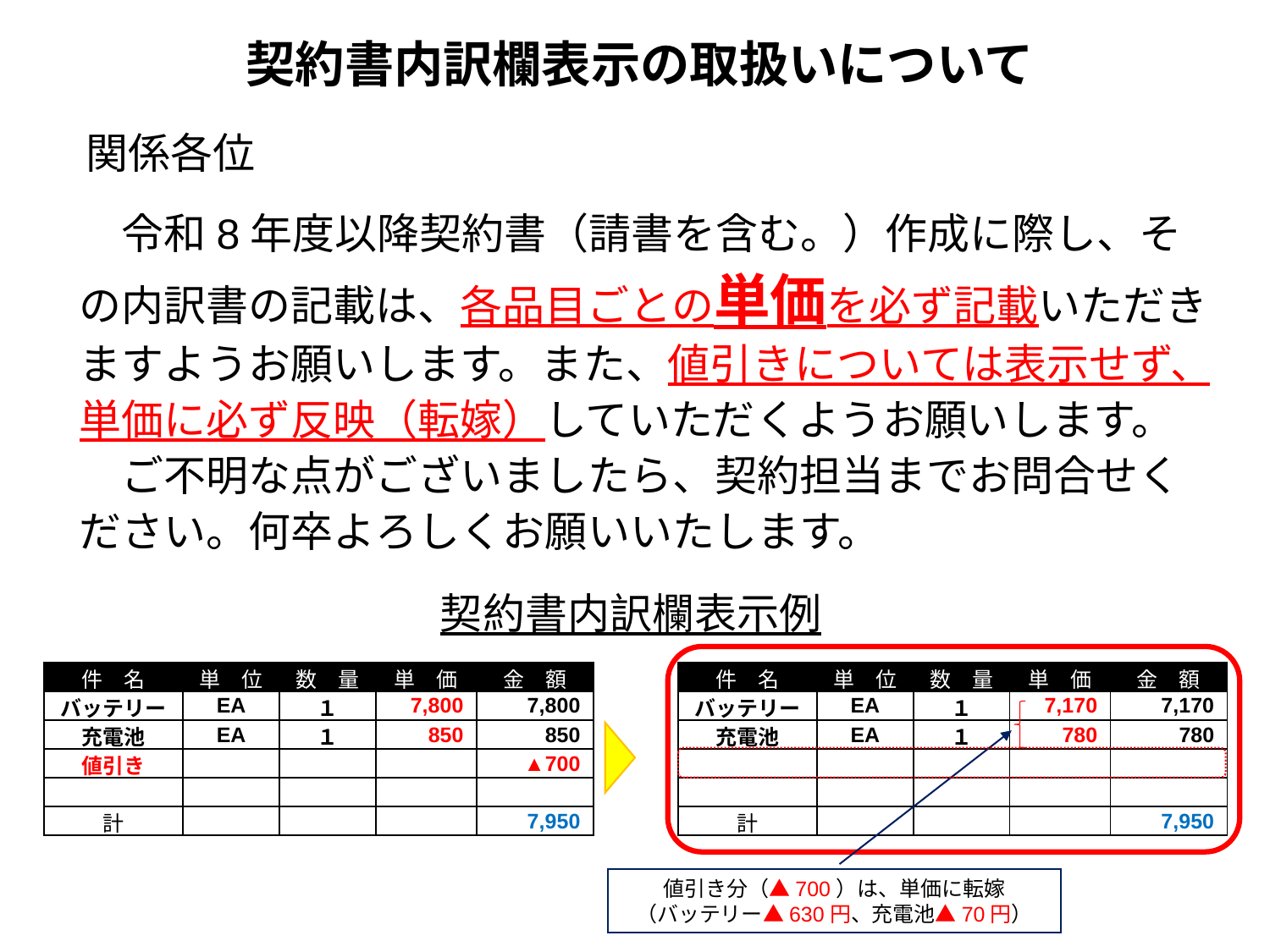

契約書内訳欄表示の取扱いについて
関係各位
　令和8年度以降契約書（請書を含む。）作成に際し、その内訳書の記載は、各品目ごとの単価を必ず記載いただきますようお願いします。また、値引きについては表示せず、単価に必ず反映（転嫁）していただくようお願いします。
　ご不明な点がございましたら、契約担当までお問合せください。何卒よろしくお願いいたします。
契約書内訳欄表示例

| 件　名 | 単　位 | 数　量 | 単　価 | 金　額 |
| --- | --- | --- | --- | --- |
| バッテリー | EA | １ | 7,800 | 7,800 |
| 充電池 | EA | １ | 850 | 850 |
| 値引き |  |  |  | ▲700 |
|  |  |  |  |  |
| 計 |  |  |  | 7,950 |
| 件　名 | 単　位 | 数　量 | 単　価 | 金　額 |
| --- | --- | --- | --- | --- |
| バッテリー | EA | １ | 7,170 | 7,170 |
| 充電池 | EA | １ | 780 | 780 |
|  |  |  |  |  |
|  |  |  |  |  |
| 計 |  |  |  | 7,950 |

値引き分（▲700）は、単価に転嫁
（バッテリー▲630円、充電池▲70円）